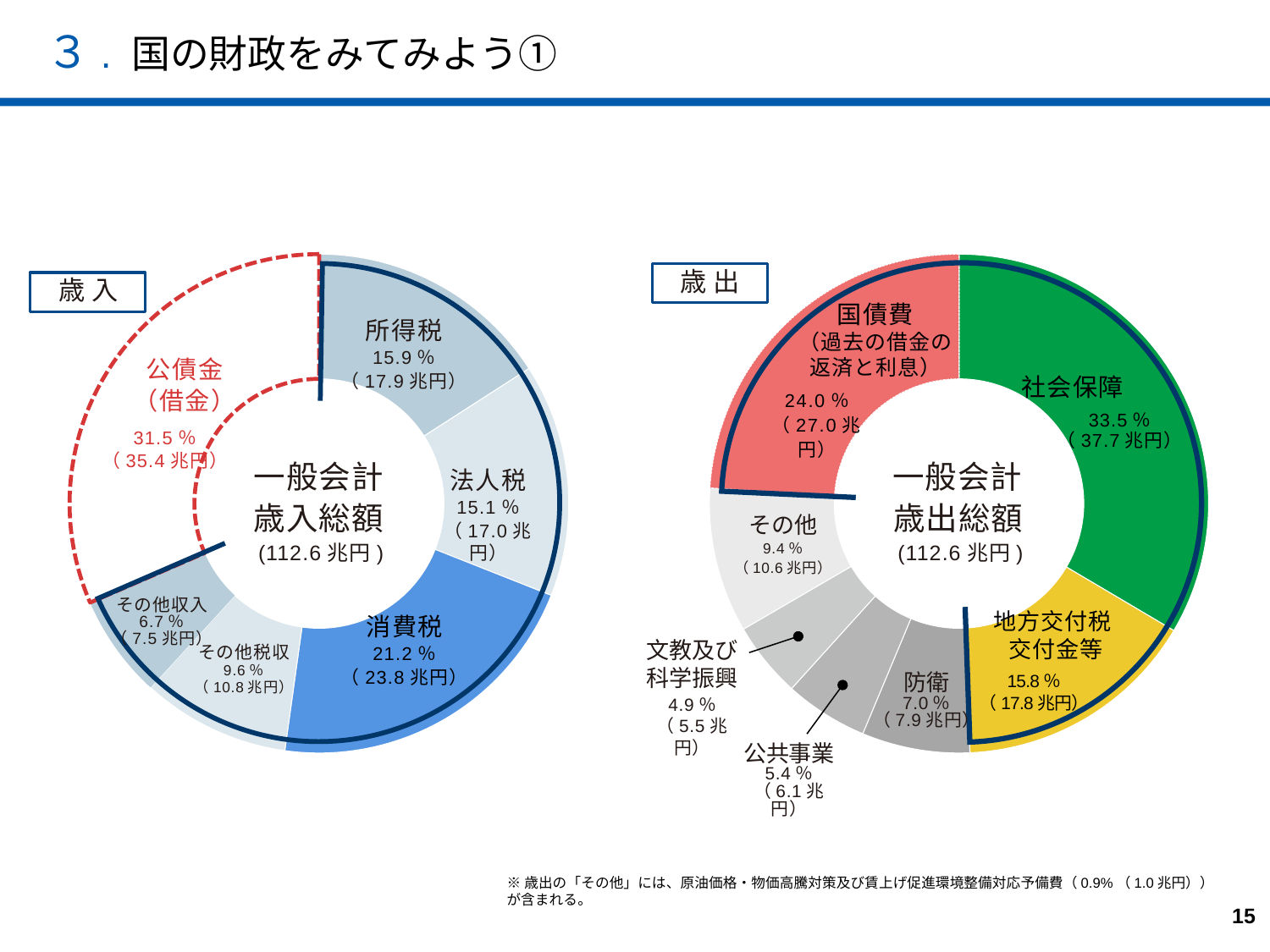

３. 国の財政をみてみよう①

### Chart

| Category | 売上高 |
|---|---|
| 所得税 | 15.9 |
| 法人税 | 15.1 |
| 消費税 | 21.2 |
| その他税収 | 9.6 |
| その他収入 | 6.7 |
| 公債金 | 31.5 |

歳 入
所得税
15.9％
（17.9兆円）
     公債金
     （借金）

31.5％
（35.4兆円）

一般会計
歳入総額
(112.6兆円)
法人税
15.1％
（17.0兆円）
その他収入
6.7％
（7.5兆円）
消費税
21.2％
（23.8兆円）
その他税収
9.6％
（10.8兆円）

### Chart

| Category | 売上高 |
|---|---|
| 社会保障 | 33.5 |
| 地方交付税  交付金等 | 15.8 |
| 防衛 | 7.0 |
| 公共事業 | 5.4 |
| 文教及び
科学振興 | 4.9 |
| その他 | 9.4 |
| 国債費 | 24.0 |

歳 出
国債費
（過去の借金の
返済と利息）
社会保障
24.0％
（27.0兆円）

33.5％
（37.7兆円）
一般会計 歳出総額
(112.6兆円)
その他
9.4％
（10.6兆円）
地方交付税  交付金等
文教及び
科学振興
4.9％
（5.5兆円）
防衛
7.0％
（7.9兆円）
15.8％
（17.8兆円）
公共事業
5.4％
（6.1兆円）
※歳出の「その他」には、原油価格・物価高騰対策及び賃上げ促進環境整備対応予備費（0.9%（1.0兆円））が含まれる。
15